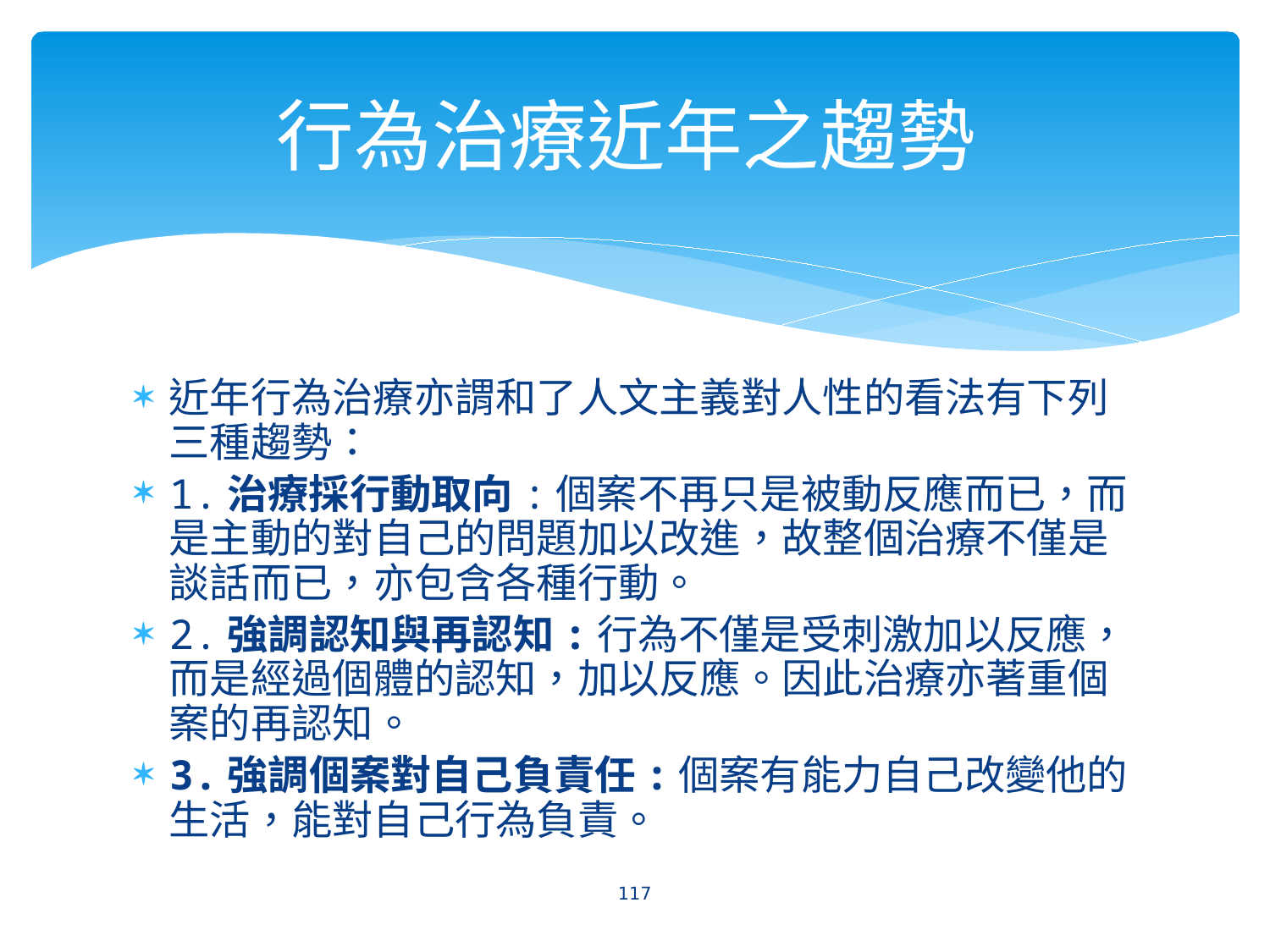

近年行為治療亦謂和了人文主義對人性的看法有下列三種趨勢：
1.治療採行動取向:個案不再只是被動反應而已，而是主動的對自己的問題加以改進，故整個治療不僅是談話而已，亦包含各種行動。
2.強調認知與再認知:行為不僅是受刺激加以反應，而是經過個體的認知，加以反應。因此治療亦著重個案的再認知。
3.強調個案對自己負責任:個案有能力自己改變他的生活，能對自己行為負責。
行為治療近年之趨勢
117